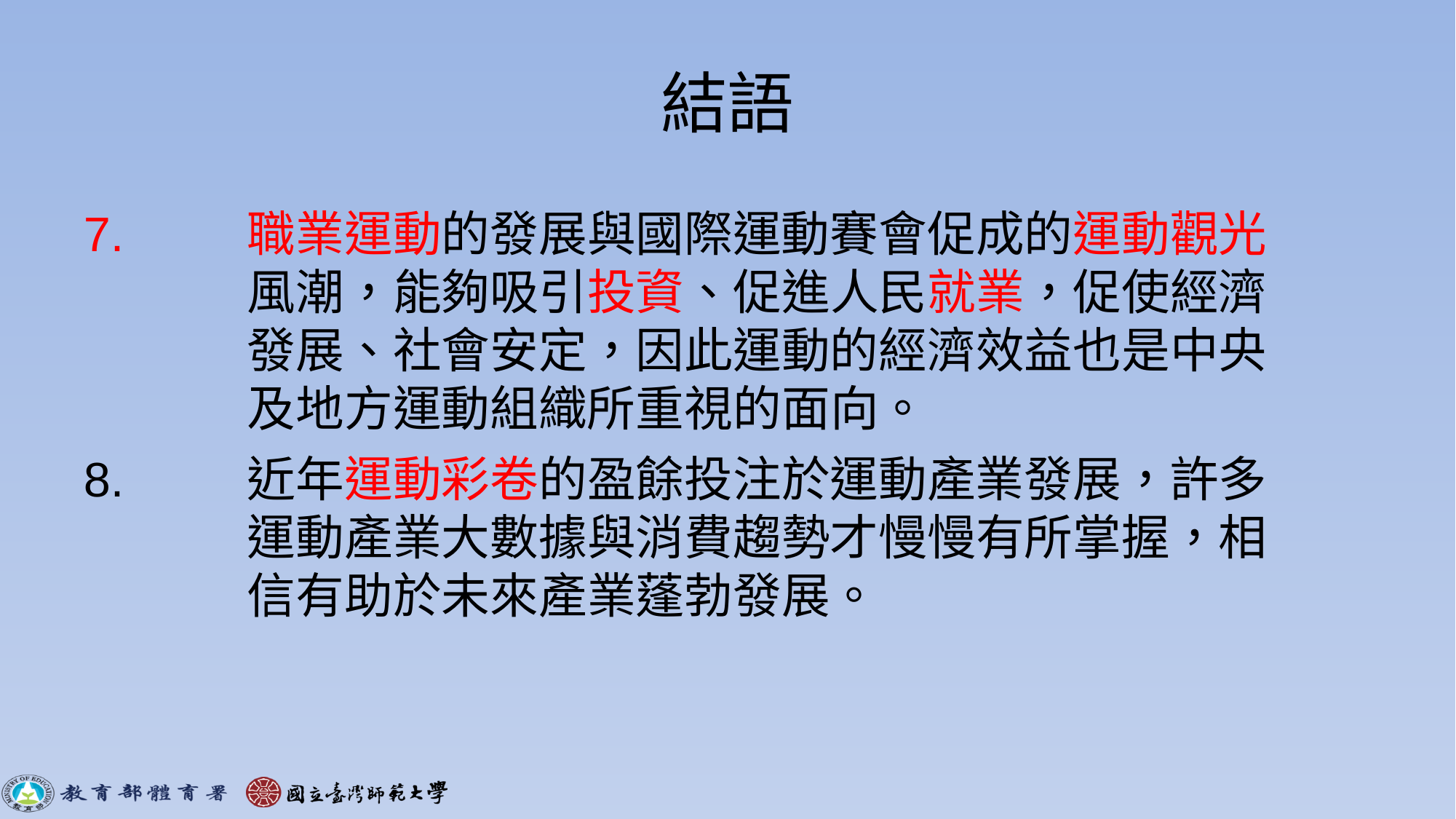

# 結語
職業運動的發展與國際運動賽會促成的運動觀光風潮，能夠吸引投資、促進人民就業，促使經濟發展、社會安定，因此運動的經濟效益也是中央及地方運動組織所重視的面向。
近年運動彩卷的盈餘投注於運動產業發展，許多運動產業大數據與消費趨勢才慢慢有所掌握，相信有助於未來產業蓬勃發展。